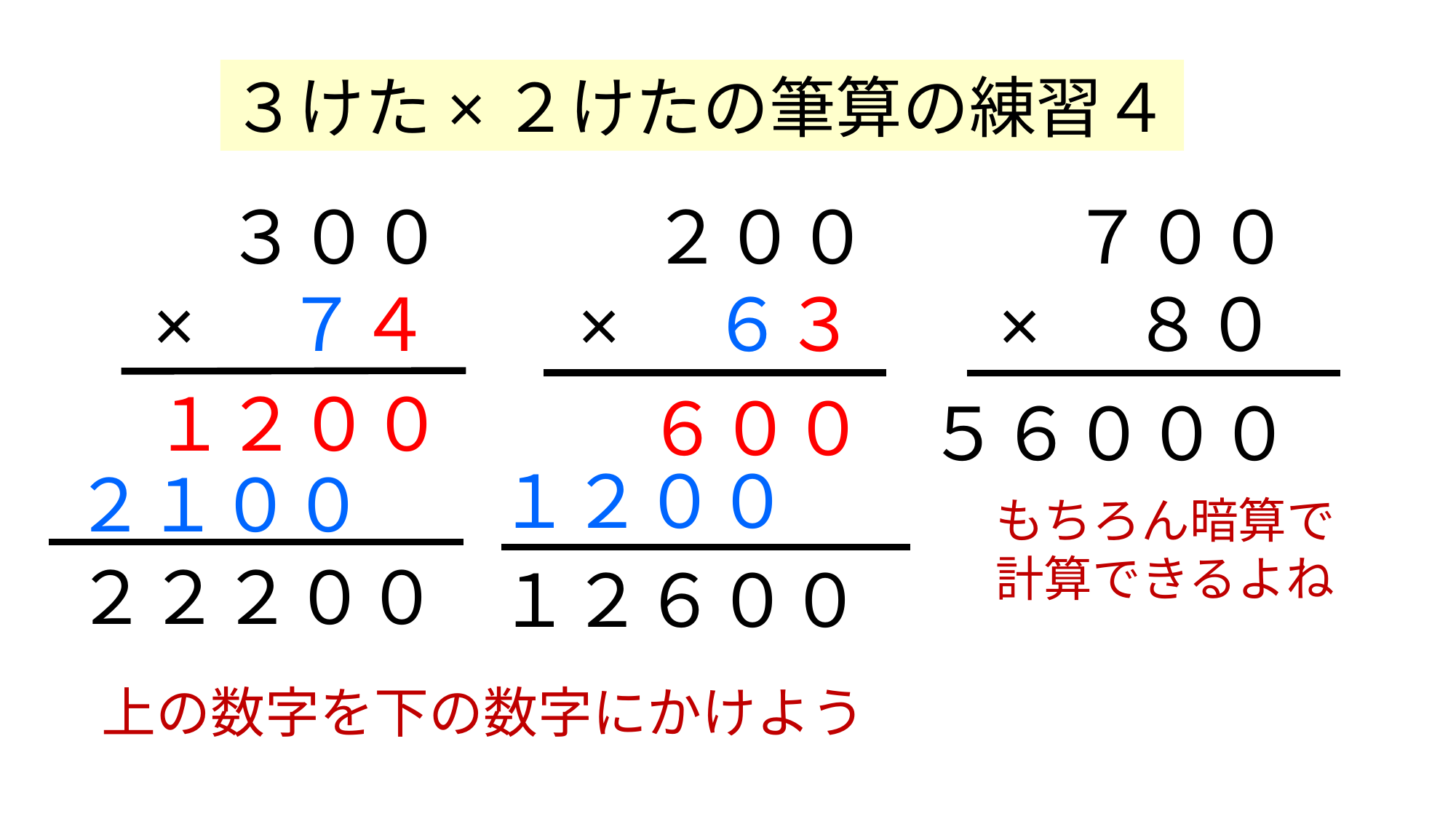

３けた×２けたの筆算の練習４
　３００
×　７４
　２００
×　６３
　７００
×　８０
１２００
６００
５６０００
１２００
２１００
もちろん暗算で計算できるよね
２２２００
１２６００
上の数字を下の数字にかけよう